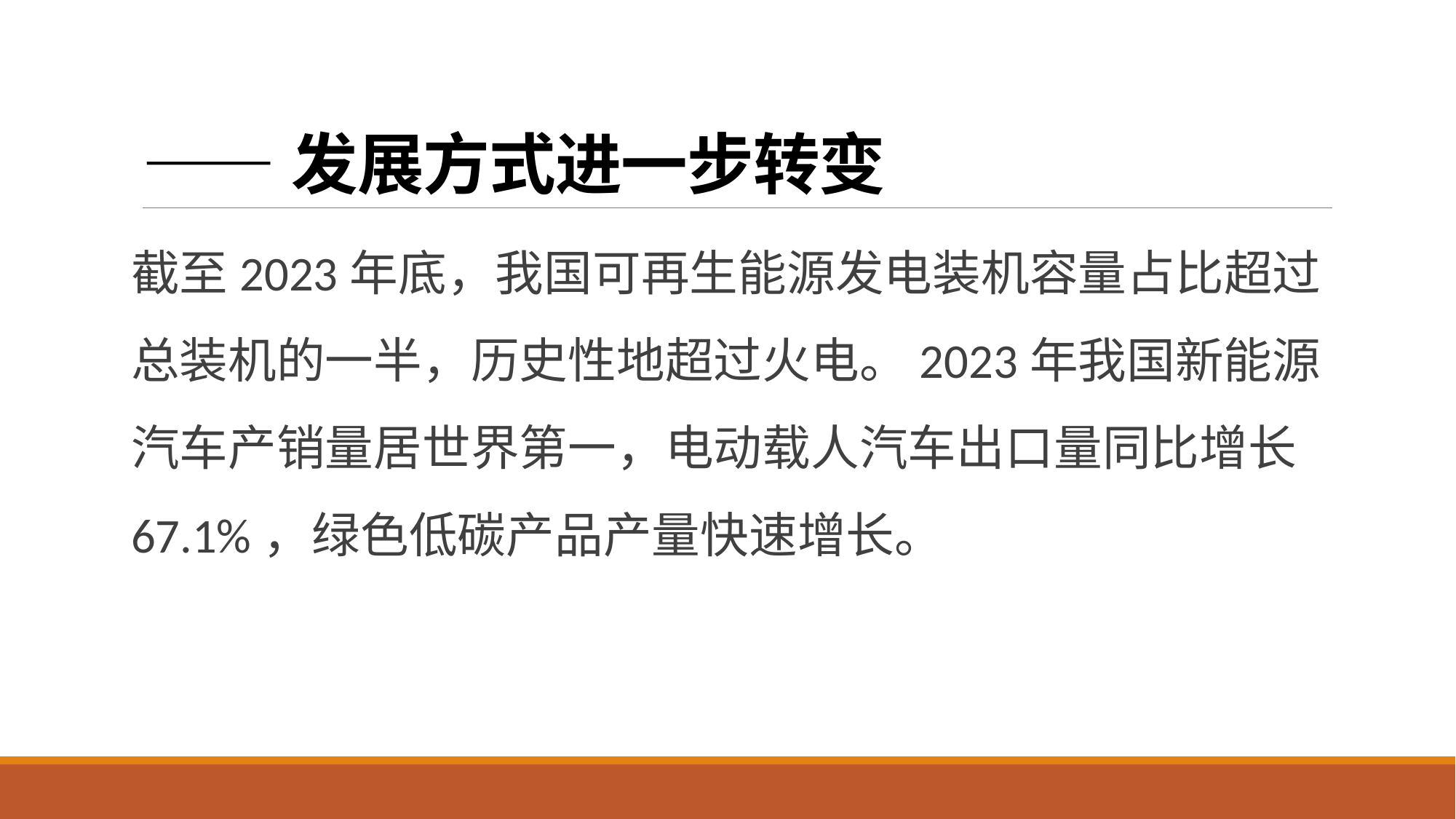

# ——发展方式进一步转变
截至2023年底，我国可再生能源发电装机容量占比超过总装机的一半，历史性地超过火电。2023年我国新能源汽车产销量居世界第一，电动载人汽车出口量同比增长67.1%，绿色低碳产品产量快速增长。